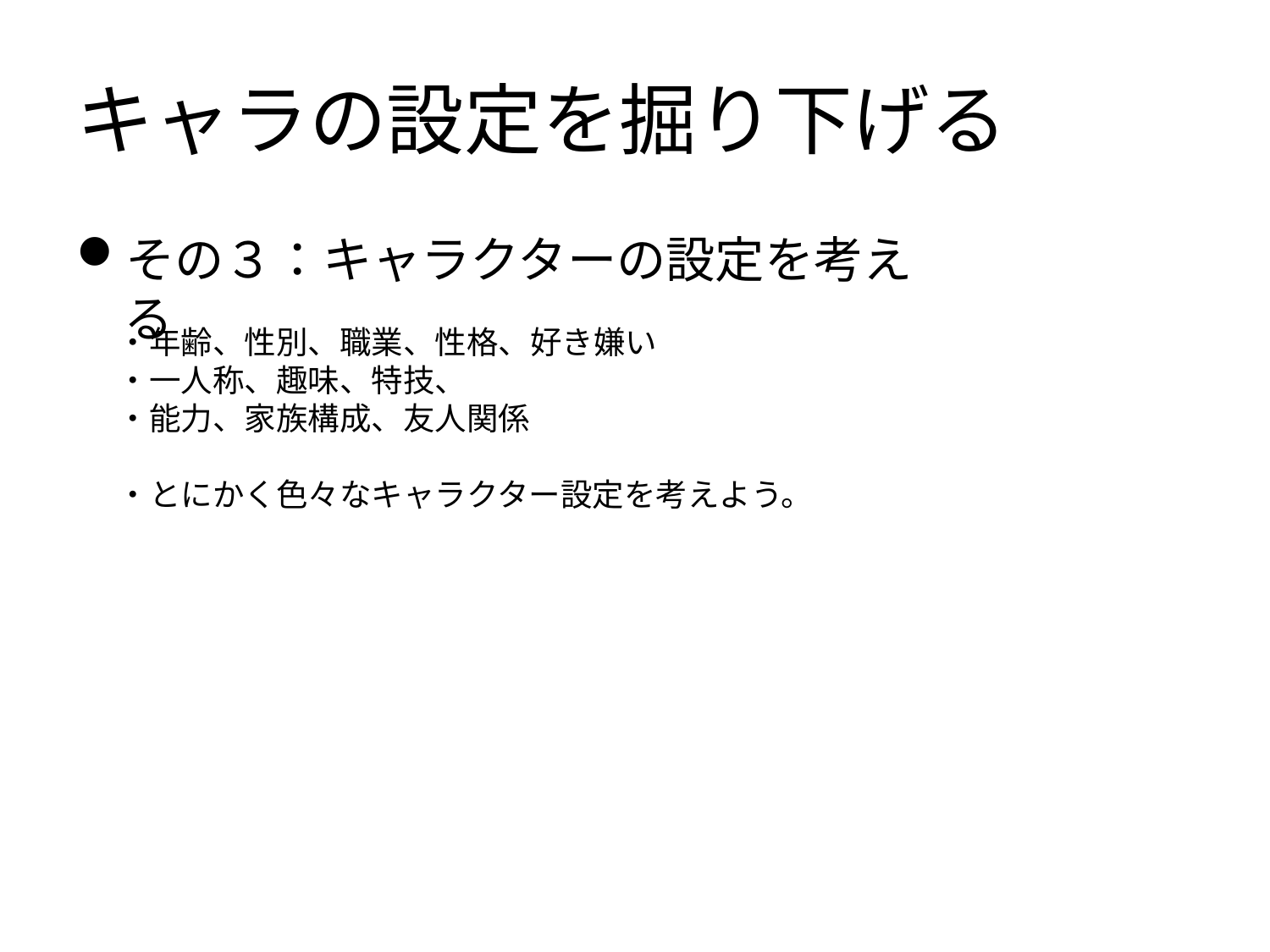

# キャラの設定を掘り下げる
その３：キャラクターの設定を考える
・年齢、性別、職業、性格、好き嫌い
・一人称、趣味、特技、
・能力、家族構成、友人関係

・とにかく色々なキャラクター設定を考えよう。